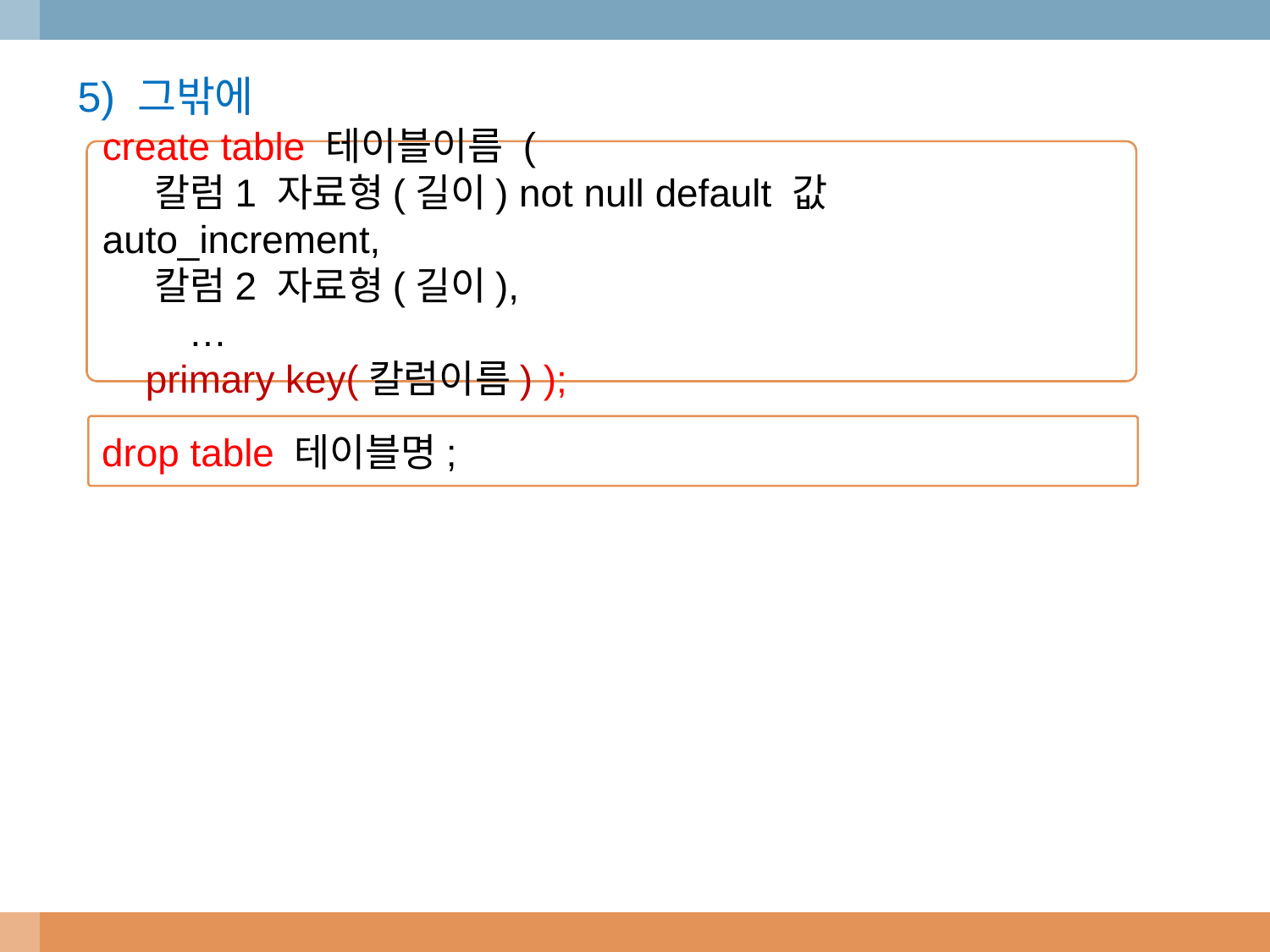

5) 그밖에
create table 테이블이름 (
    칼럼1 자료형(길이) not null default 값 auto_increment,
    칼럼2 자료형(길이),
        …
    primary key(칼럼이름) );
drop table 테이블명;